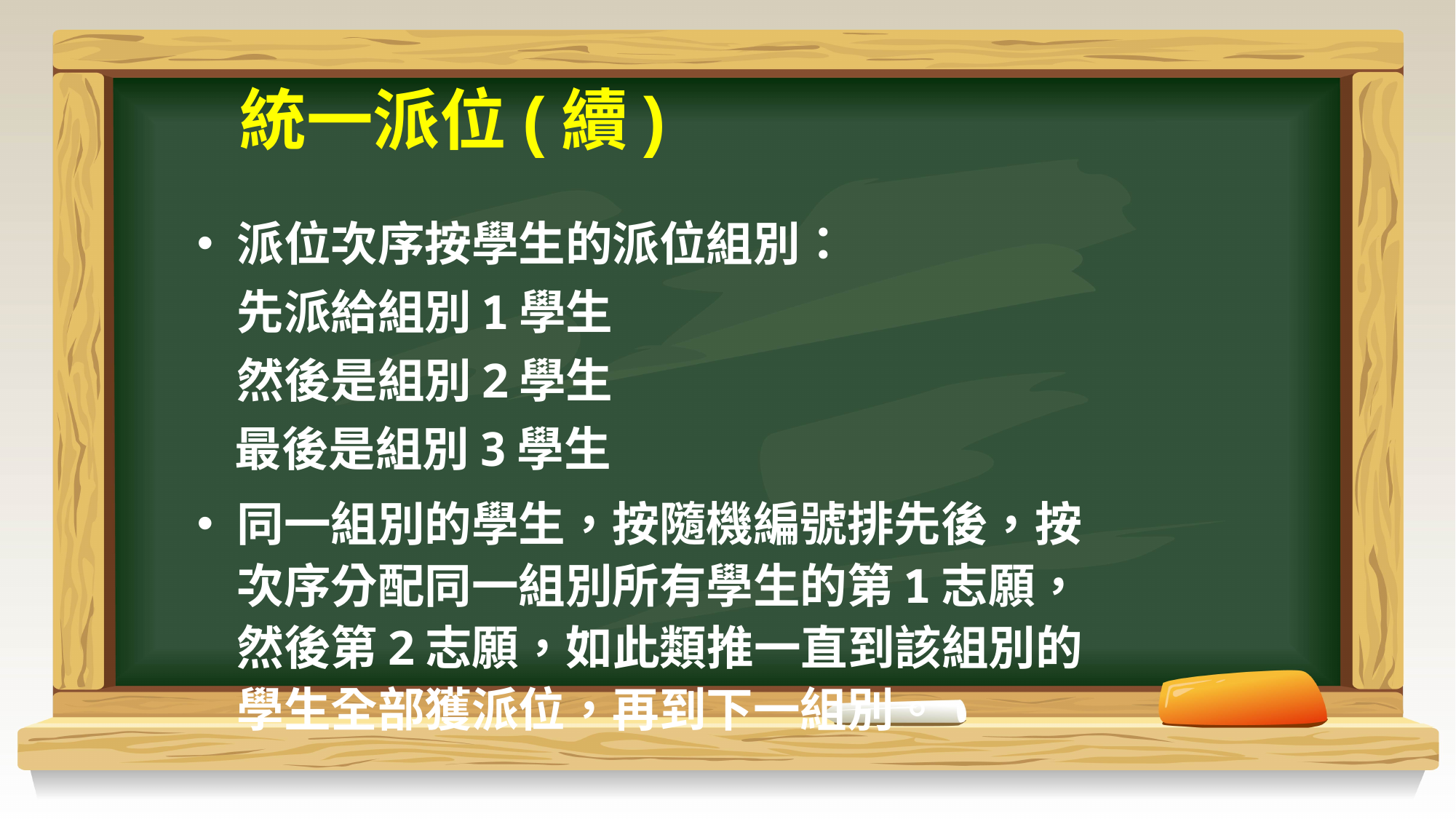

統一派位(續)
派位次序按學生的派位組別：
先派給組別1學生
然後是組別2學生
最後是組別3學生
同一組別的學生，按隨機編號排先後，按次序分配同一組別所有學生的第1志願，然後第2志願，如此類推一直到該組別的學生全部獲派位，再到下一組別。